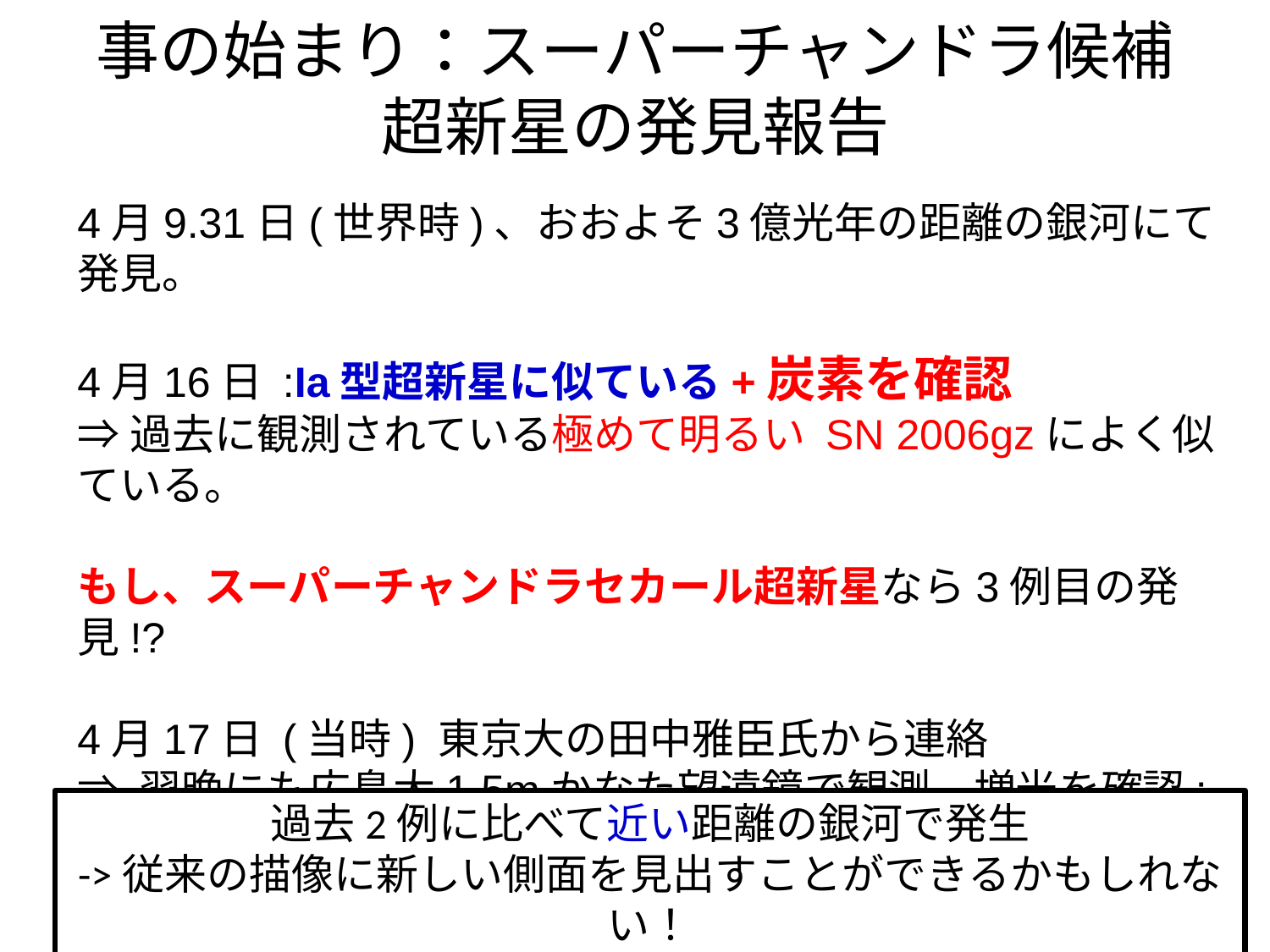

# 事の始まり：スーパーチャンドラ候補 超新星の発見報告
4月9.31日(世界時)、おおよそ3億光年の距離の銀河にて発見。

4月16日 :Ia型超新星に似ている+炭素を確認
⇒過去に観測されている極めて明るい SN 2006gzによく似ている。

もし、スーパーチャンドラセカール超新星なら3例目の発見!?

4月17日 (当時) 東京大の田中雅臣氏から連絡
⇒ 翌晩にも広島大1.5mかなた望遠鏡で観測、増光を確認:
　爆発して間もない
⇒ 国内の中小口径望遠鏡での観測を依頼

過去2例に比べて近い距離の銀河で発生
->従来の描像に新しい側面を見出すことができるかもしれない！
7